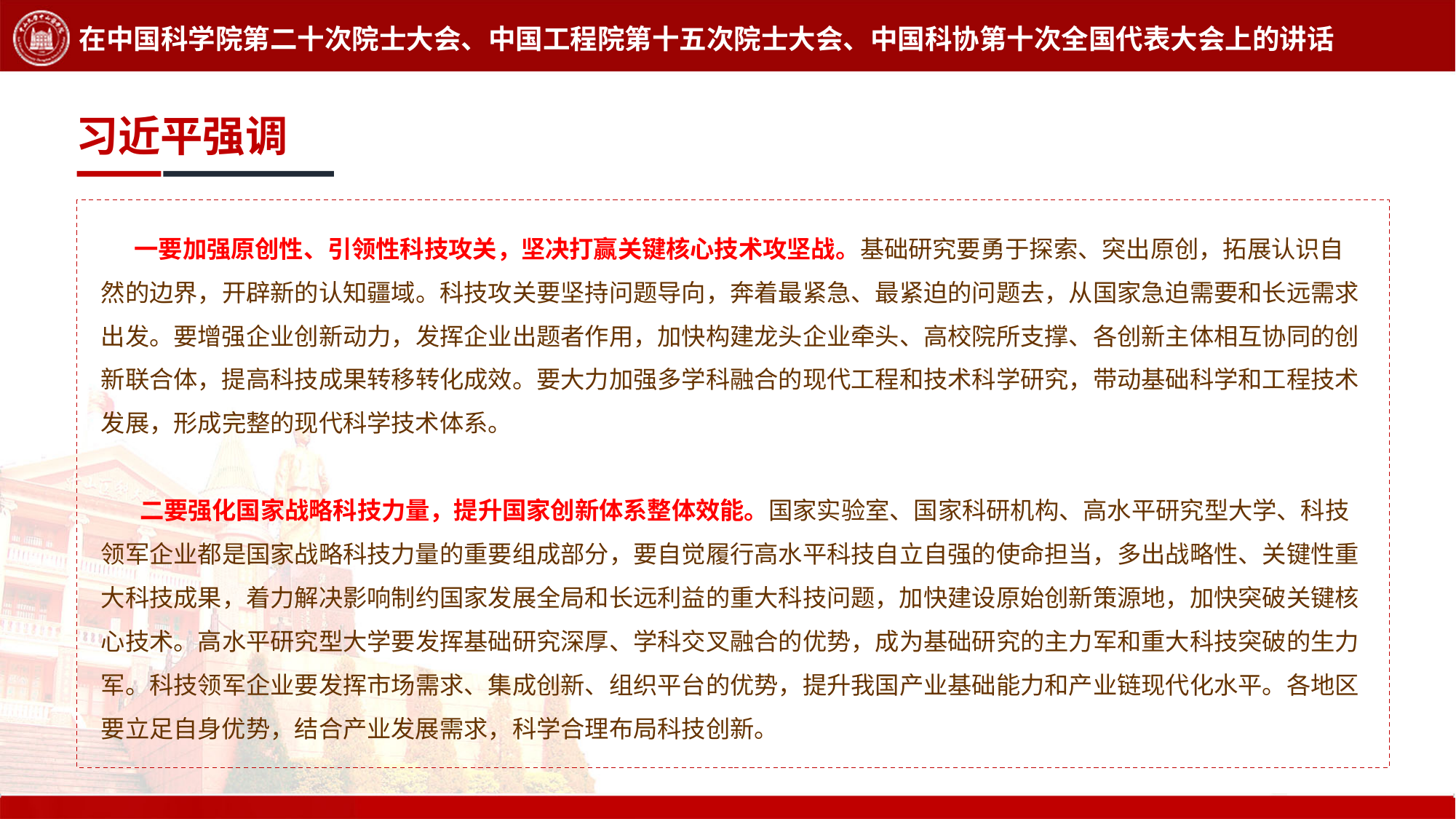

在中国科学院第二十次院士大会、中国工程院第十五次院士大会、中国科协第十次全国代表大会上的讲话
习近平强调

     一要加强原创性、引领性科技攻关，坚决打赢关键核心技术攻坚战。基础研究要勇于探索、突出原创，拓展认识自然的边界，开辟新的认知疆域。科技攻关要坚持问题导向，奔着最紧急、最紧迫的问题去，从国家急迫需要和长远需求出发。要增强企业创新动力，发挥企业出题者作用，加快构建龙头企业牵头、高校院所支撑、各创新主体相互协同的创新联合体，提高科技成果转移转化成效。要大力加强多学科融合的现代工程和技术科学研究，带动基础科学和工程技术发展，形成完整的现代科学技术体系。

      二要强化国家战略科技力量，提升国家创新体系整体效能。国家实验室、国家科研机构、高水平研究型大学、科技领军企业都是国家战略科技力量的重要组成部分，要自觉履行高水平科技自立自强的使命担当，多出战略性、关键性重大科技成果，着力解决影响制约国家发展全局和长远利益的重大科技问题，加快建设原始创新策源地，加快突破关键核心技术。高水平研究型大学要发挥基础研究深厚、学科交叉融合的优势，成为基础研究的主力军和重大科技突破的生力军。科技领军企业要发挥市场需求、集成创新、组织平台的优势，提升我国产业基础能力和产业链现代化水平。各地区要立足自身优势，结合产业发展需求，科学合理布局科技创新。